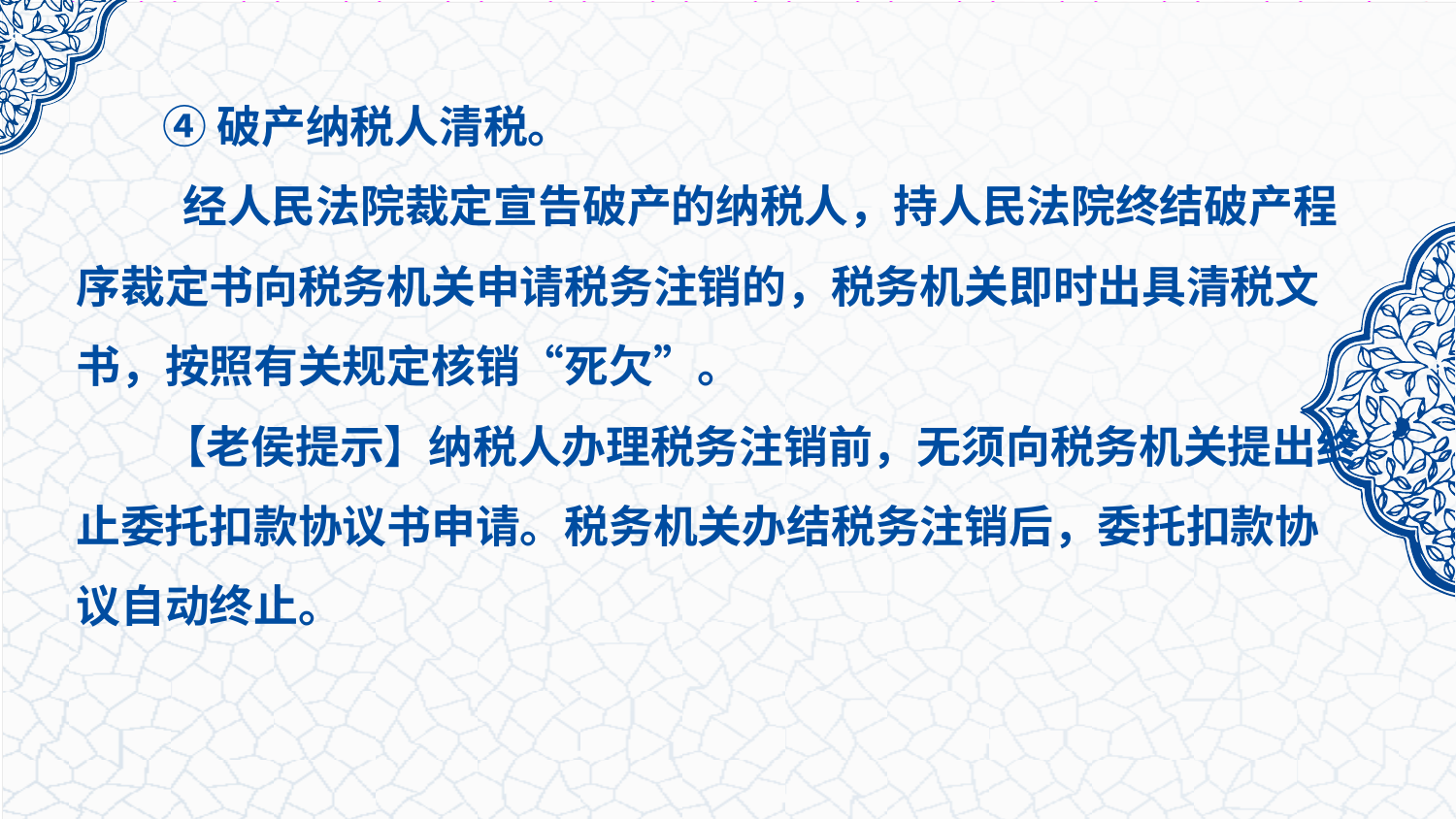

④破产纳税人清税。
 经人民法院裁定宣告破产的纳税人，持人民法院终结破产程序裁定书向税务机关申请税务注销的，税务机关即时出具清税文书，按照有关规定核销“死欠”。
【老侯提示】纳税人办理税务注销前，无须向税务机关提出终止委托扣款协议书申请。税务机关办结税务注销后，委托扣款协议自动终止。